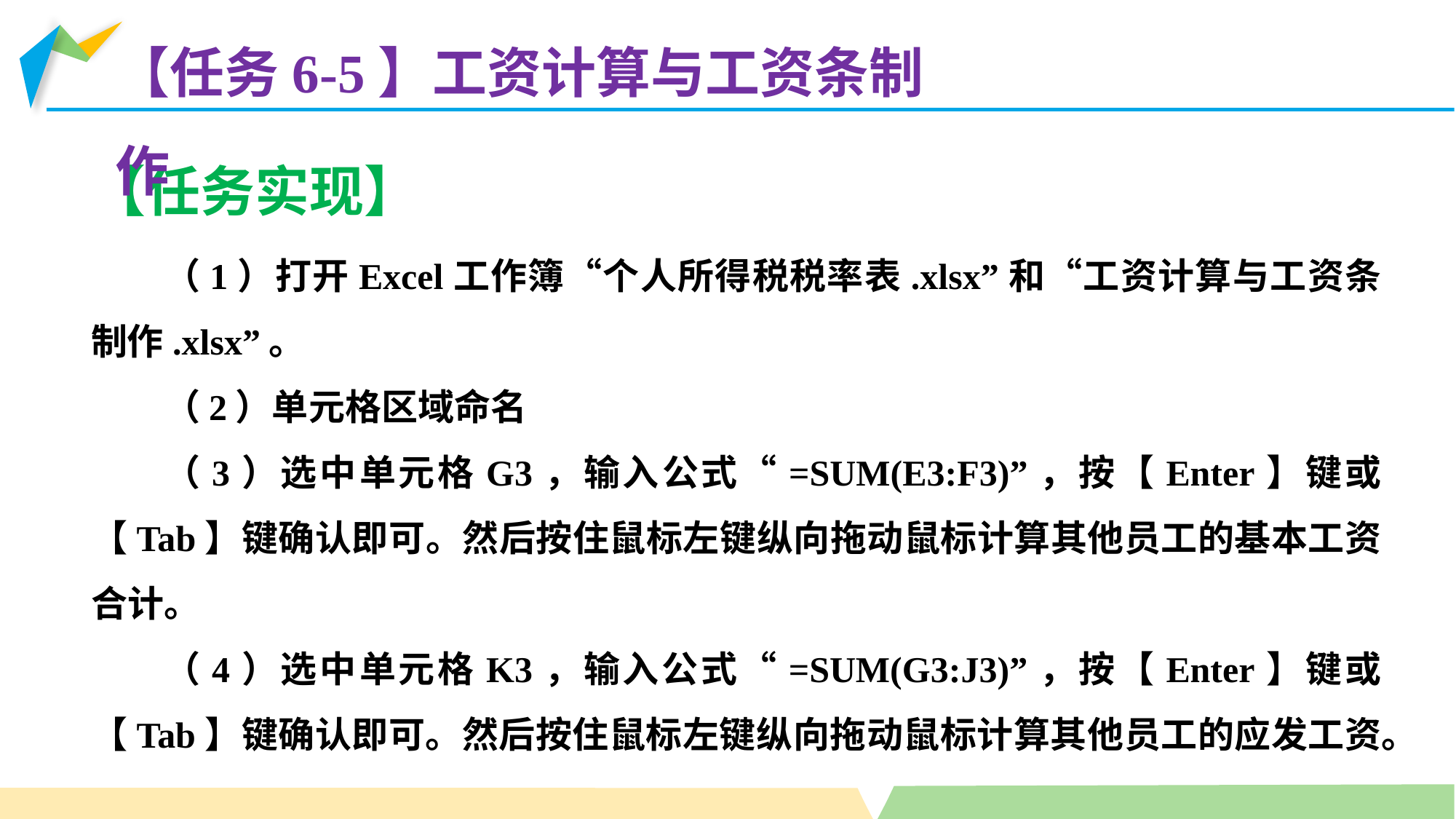

【任务6-5】工资计算与工资条制作
【任务实现】
（1）打开Excel工作簿“个人所得税税率表.xlsx”和“工资计算与工资条制作.xlsx”。
（2）单元格区域命名
（3）选中单元格G3，输入公式“=SUM(E3:F3)”，按【Enter】键或【Tab】键确认即可。然后按住鼠标左键纵向拖动鼠标计算其他员工的基本工资合计。
（4）选中单元格K3，输入公式“=SUM(G3:J3)”，按【Enter】键或【Tab】键确认即可。然后按住鼠标左键纵向拖动鼠标计算其他员工的应发工资。